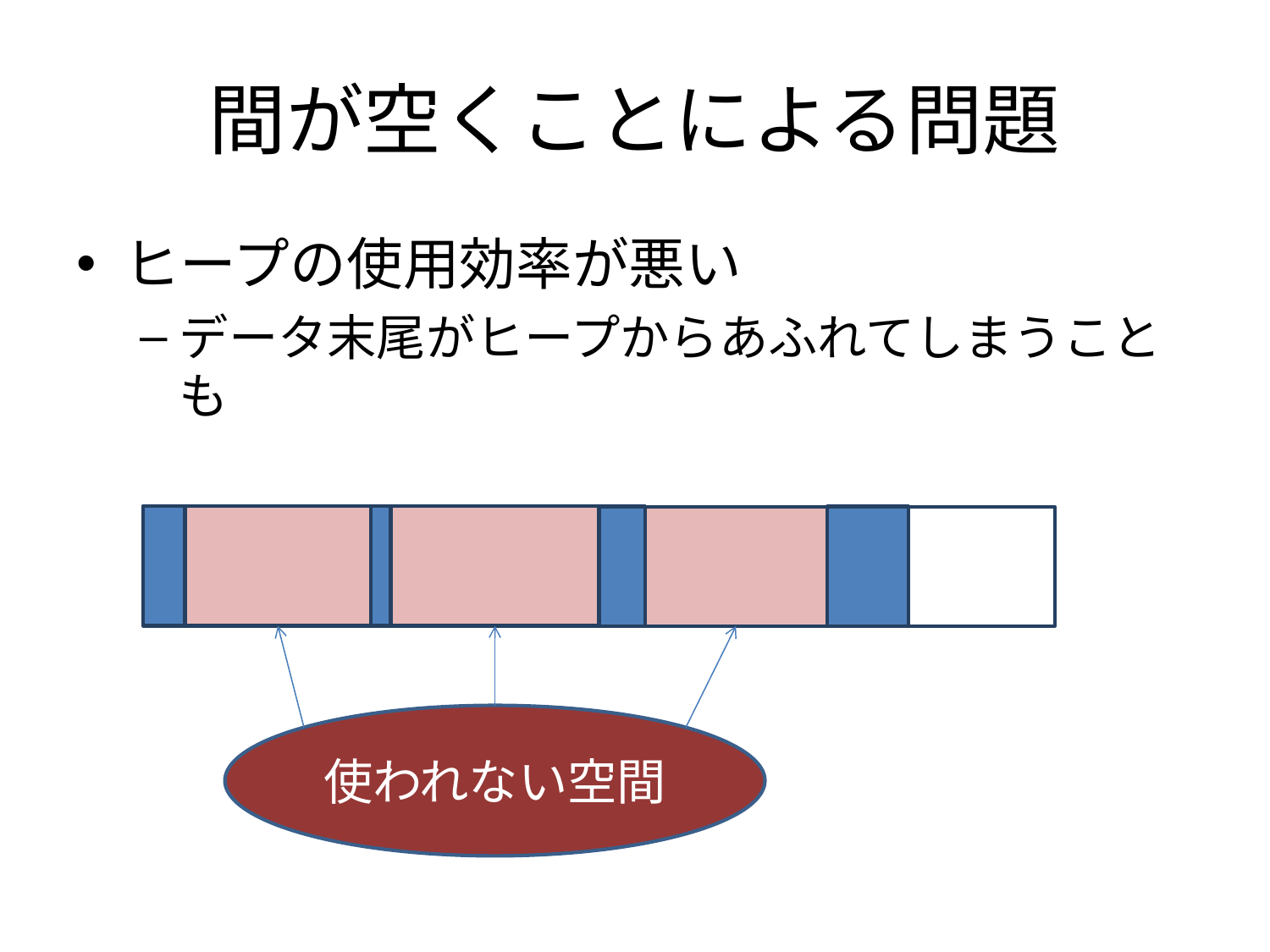

# 間が空くことによる問題
ヒープの使用効率が悪い
データ末尾がヒープからあふれてしまうことも

使われない空間